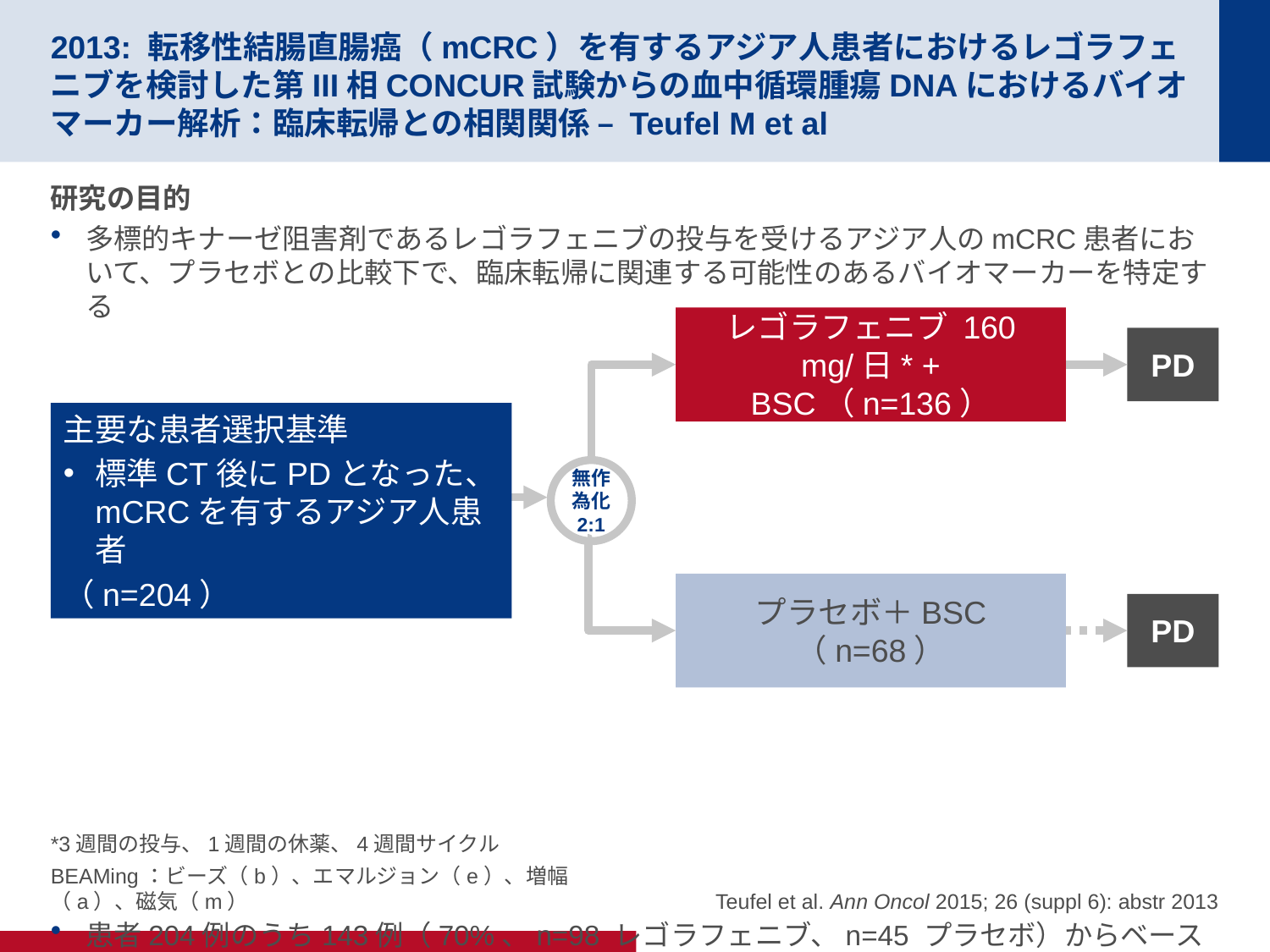

# 2013: 転移性結腸直腸癌（mCRC）を有するアジア人患者におけるレゴラフェニブを検討した第III相CONCUR試験からの血中循環腫瘍DNAにおけるバイオマーカー解析：臨床転帰との相関関係 – Teufel M et al
研究の目的
多標的キナーゼ阻害剤であるレゴラフェニブの投与を受けるアジア人のmCRC患者において、プラセボとの比較下で、臨床転帰に関連する可能性のあるバイオマーカーを特定する

患者204例のうち143例（70%、n=98 レゴラフェニブ、n=45 プラセボ）からベースライン時に採取した新鮮血漿標本より、血中循環DNAを単離した
血漿中の血中循環DNAの変異解析は、BEAMing法を用いて実施した
KRAS変異歴に関する情報は、試験登録時に収集された
レゴラフェニブ 160 mg/日* + BSC（n=136）
PD
主要な患者選択基準
標準CT後にPDとなった、mCRCを有するアジア人患者
（n=204）
無作
為化
2:1
プラセボ＋BSC
（n=68）
PD
*3週間の投与、1週間の休薬、4週間サイクル
BEAMing：ビーズ（b）、エマルジョン（e）、増幅（a）、磁気（m）
Teufel et al. Ann Oncol 2015; 26 (suppl 6): abstr 2013